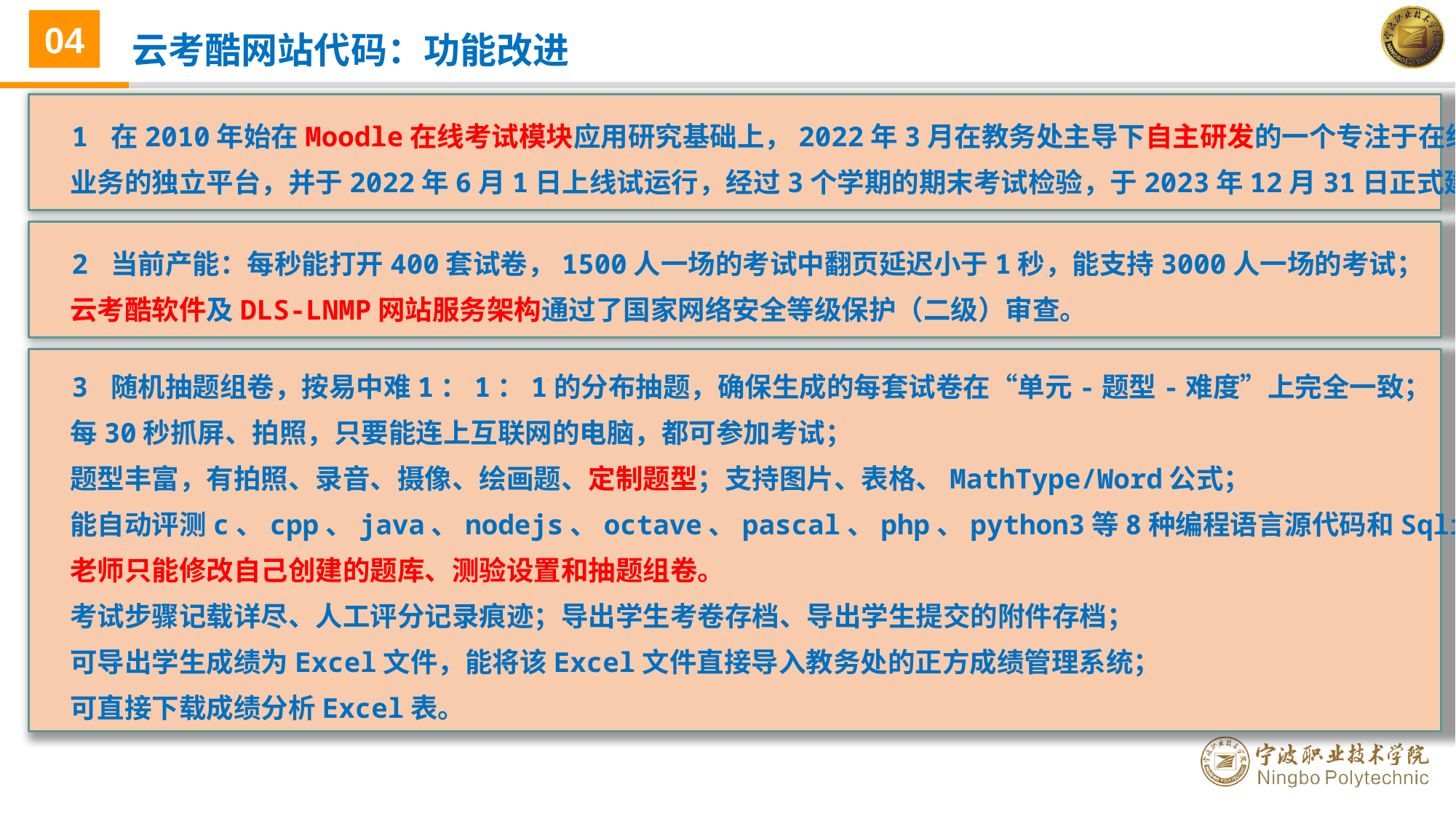

云考酷网站代码：功能改进
04
  1 在2010年始在Moodle在线考试模块应用研究基础上，2022年3月在教务处主导下自主研发的一个专注于在线考试
    业务的独立平台，并于2022年6月1日上线试运行，经过3个学期的期末考试检验，于2023年12月31日正式建成。
  2 当前产能：每秒能打开400套试卷，1500人一场的考试中翻页延迟小于1秒，能支持3000人一场的考试；
    云考酷软件及DLS-LNMP网站服务架构通过了国家网络安全等级保护（二级）审查。
  3 随机抽题组卷，按易中难1：1：1的分布抽题，确保生成的每套试卷在“单元-题型-难度”上完全一致；
    每30秒抓屏、拍照，只要能连上互联网的电脑，都可参加考试；
    题型丰富，有拍照、录音、摄像、绘画题、定制题型；支持图片、表格、MathType/Word公式；
    能自动评测c、cpp、java、nodejs、octave、pascal、php、python3等8种编程语言源代码和Sqlite 3数据库；
    老师只能修改自己创建的题库、测验设置和抽题组卷。
    考试步骤记载详尽、人工评分记录痕迹；导出学生考卷存档、导出学生提交的附件存档；
    可导出学生成绩为Excel文件，能将该Excel文件直接导入教务处的正方成绩管理系统；
    可直接下载成绩分析Excel表。